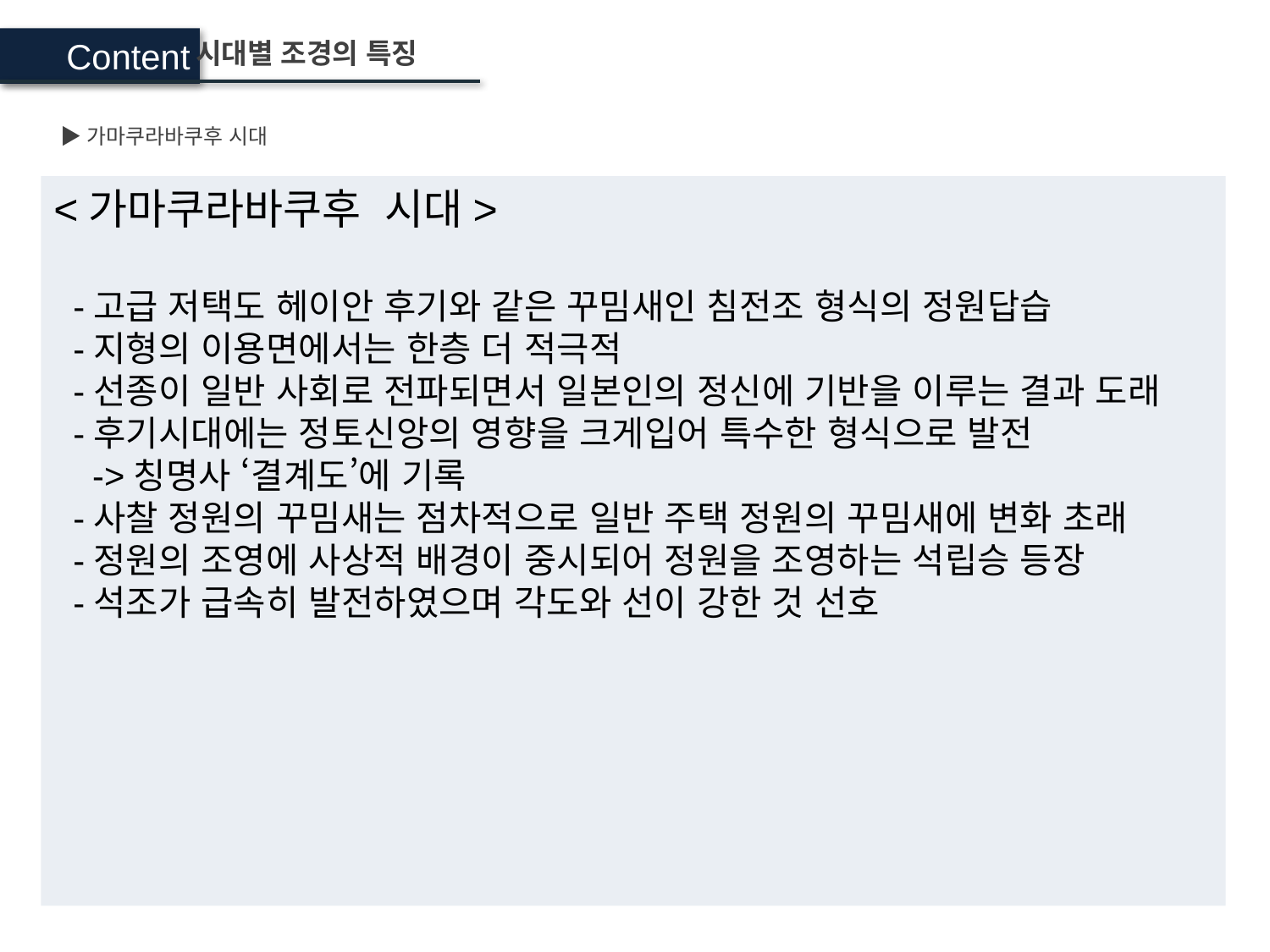

Content
시대별 조경의 특징
▶가마쿠라바쿠후 시대
<가마쿠라바쿠후  시대>

  -고급 저택도 헤이안 후기와 같은 꾸밈새인 침전조 형식의 정원답습
  -지형의 이용면에서는 한층 더 적극적
  -선종이 일반 사회로 전파되면서 일본인의 정신에 기반을 이루는 결과 도래
  -후기시대에는 정토신앙의 영향을 크게입어 특수한 형식으로 발전
    ->칭명사 ‘결계도’에 기록
  -사찰 정원의 꾸밈새는 점차적으로 일반 주택 정원의 꾸밈새에 변화 초래
  -정원의 조영에 사상적 배경이 중시되어 정원을 조영하는 석립승 등장
  -석조가 급속히 발전하였으며 각도와 선이 강한 것 선호